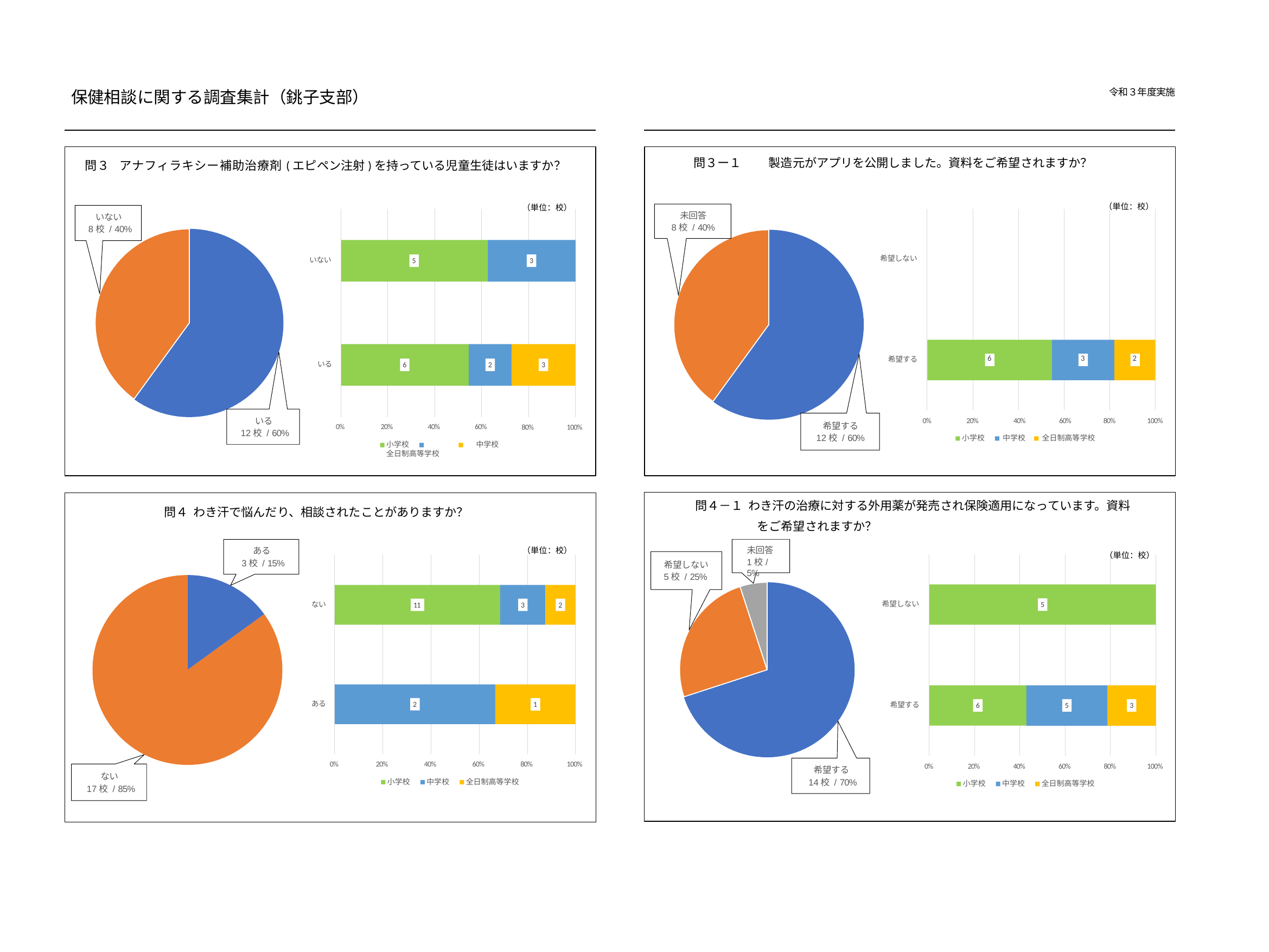

令和３年度実施
保健相談に関する調査集計（銚子支部）

問３ー１
製造元がアプリを公開しました。資料をご希望されますか？
問３   アナフィラキシー補助治療剤(エピペン注射)を持っている児童生徒はいますか？
（単位：校）
（単位：校）

未回答
8校 / 40%

|  |  |  |  |  |  |  |
| --- | --- | --- | --- | --- | --- | --- |
| 6 |  |  | 3 |  |  | 2 |
|  |  |  |  |  |  |  |
いない
8校 / 40%

希望しない
いない
5
3

希望する
いる
6
2
3

いる
12校 / 60%
0%
20%	40%	60%
80%
100%
希望する
12校 / 60%
80%
100%
0%	20%	40%	60%
小学校	中学校	全日制高等学校
小学校	中学校	全日制高等学校

問４－１  わき汗の治療に対する外用薬が発売され保険適用になっています。資料をご希望されますか？

問４  わき汗で悩んだり、相談されたことがありますか？

未回答
1校/ 5%
ある
3校 / 15%
（単位：校）
（単位：校）

希望しない
5校 / 25%

希望しない
ない
5
11
3	2

ある
2
1

希望する
6
5
3

20%	40%	60%
80%
100%
0%
0%
20%
80%
100%
40%	60%
希望する
14校 / 70%
ない
17校 / 85%
小学校	中学校	全日制高等学校
小学校	中学校	全日制高等学校